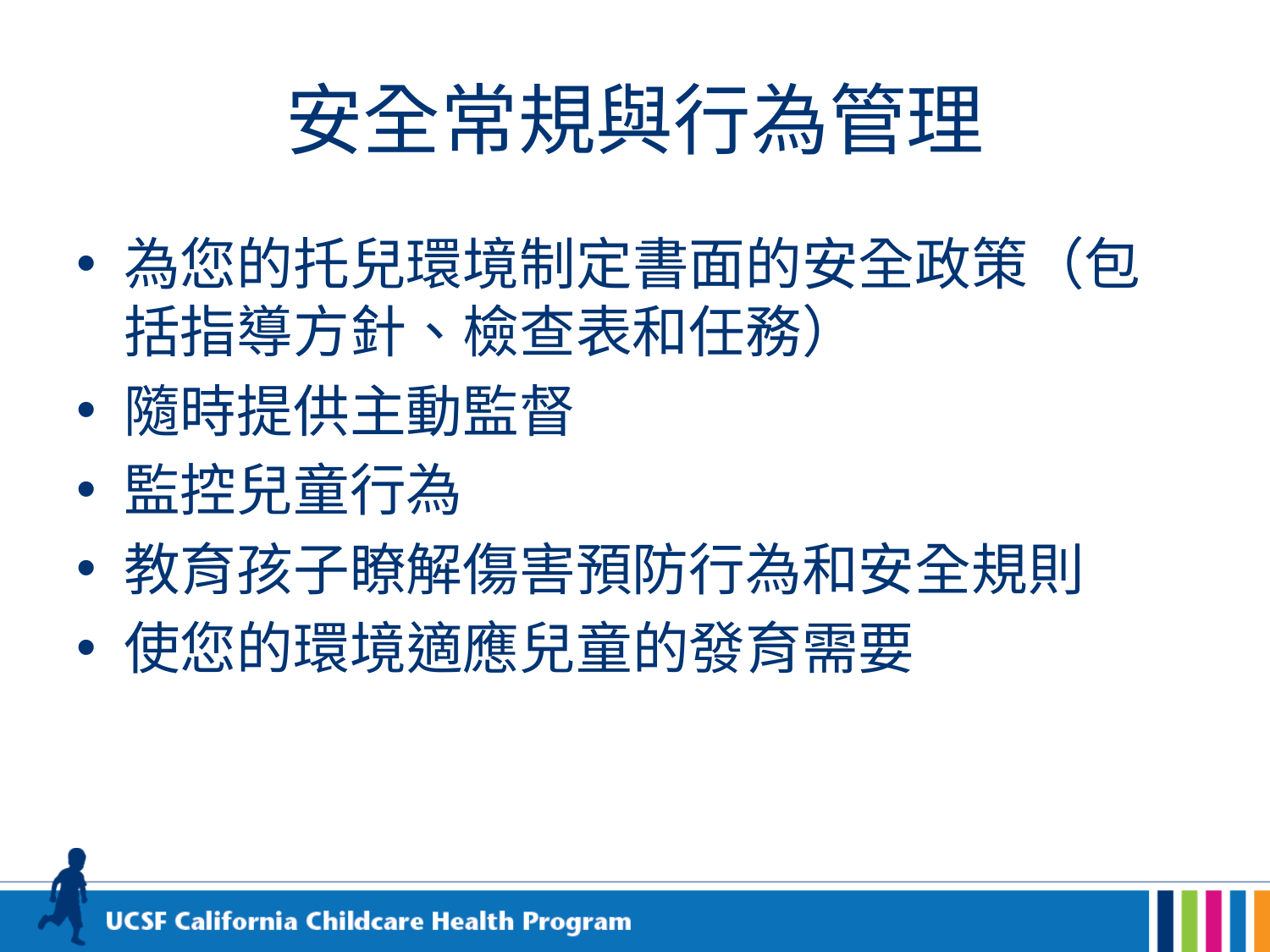

# 安全常規與行為管理
為您的托兒環境制定書面的安全政策（包括指導方針、檢查表和任務）
隨時提供主動監督
監控兒童行為
教育孩子瞭解傷害預防行為和安全規則
使您的環境適應兒童的發育需要